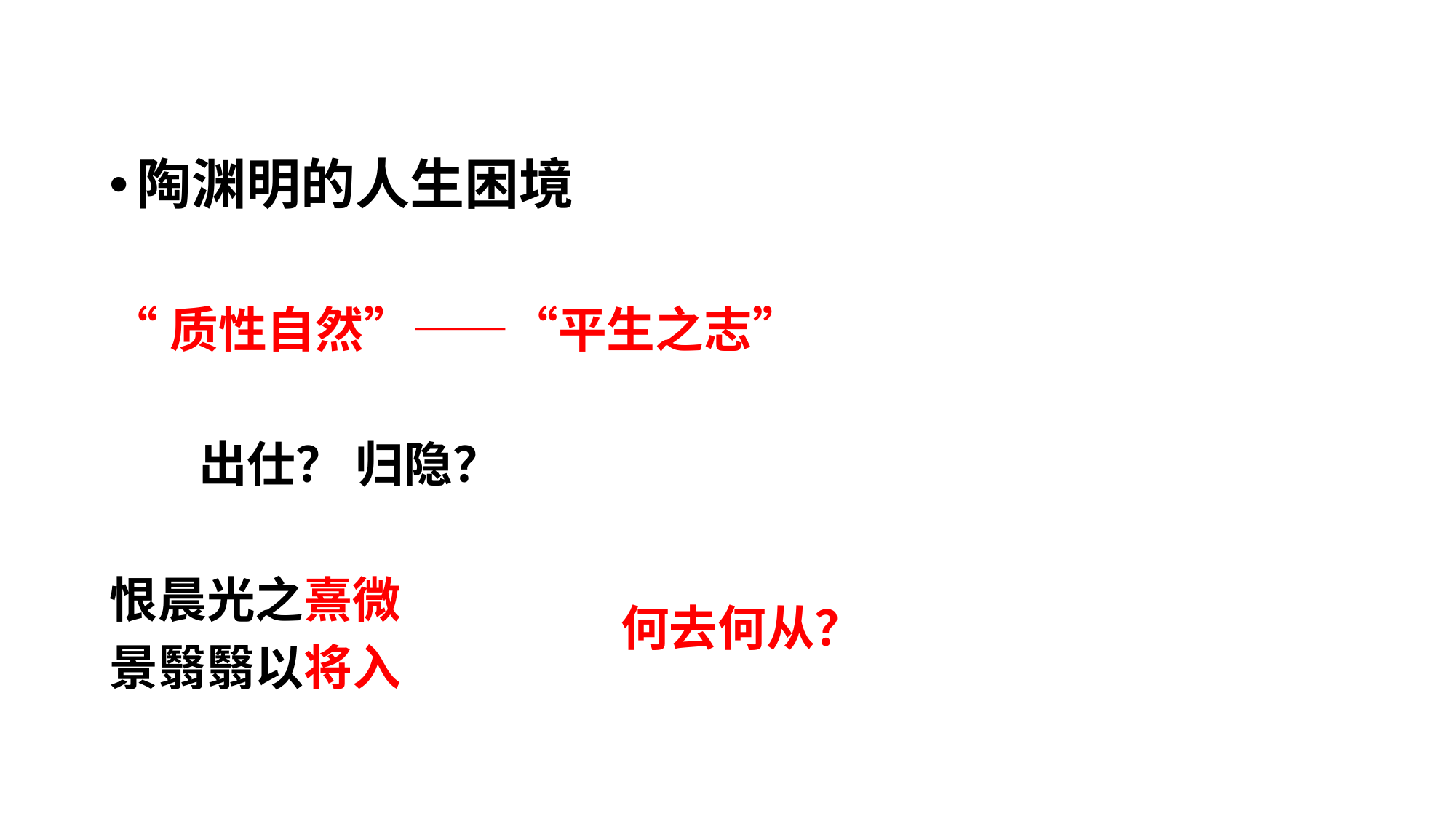

陶渊明的人生困境

“质性自然”——“平生之志”

       出仕？ 归隐？

恨晨光之熹微
景翳翳以将入

何去何从？